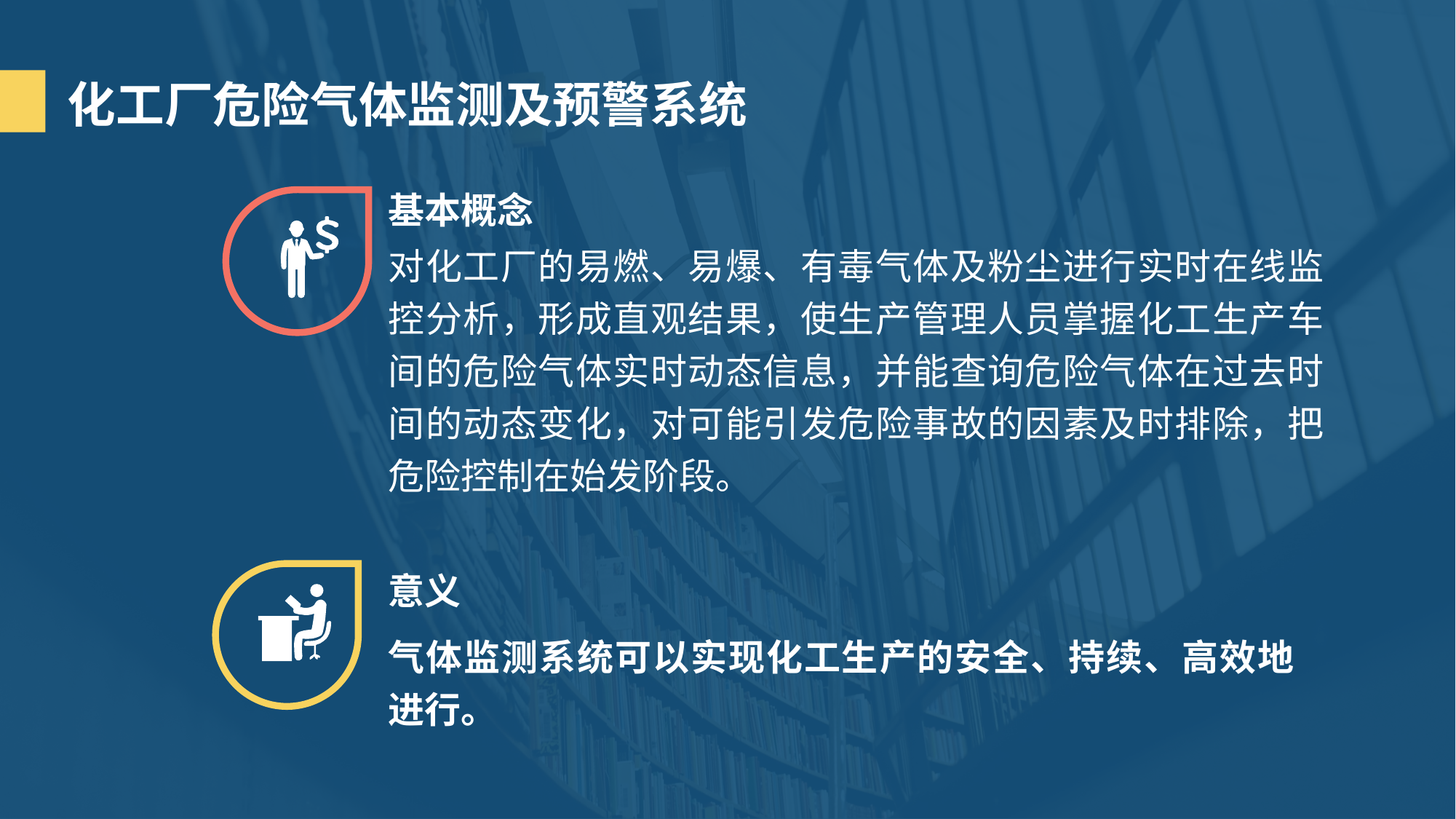

化工厂危险气体监测及预警系统
基本概念

对化工厂的易燃、易爆、有毒气体及粉尘进行实时在线监控分析，形成直观结果，使生产管理人员掌握化工生产车间的危险气体实时动态信息，并能查询危险气体在过去时间的动态变化，对可能引发危险事故的因素及时排除，把危险控制在始发阶段。
意义

气体监测系统可以实现化工生产的安全、持续、高效地进行。